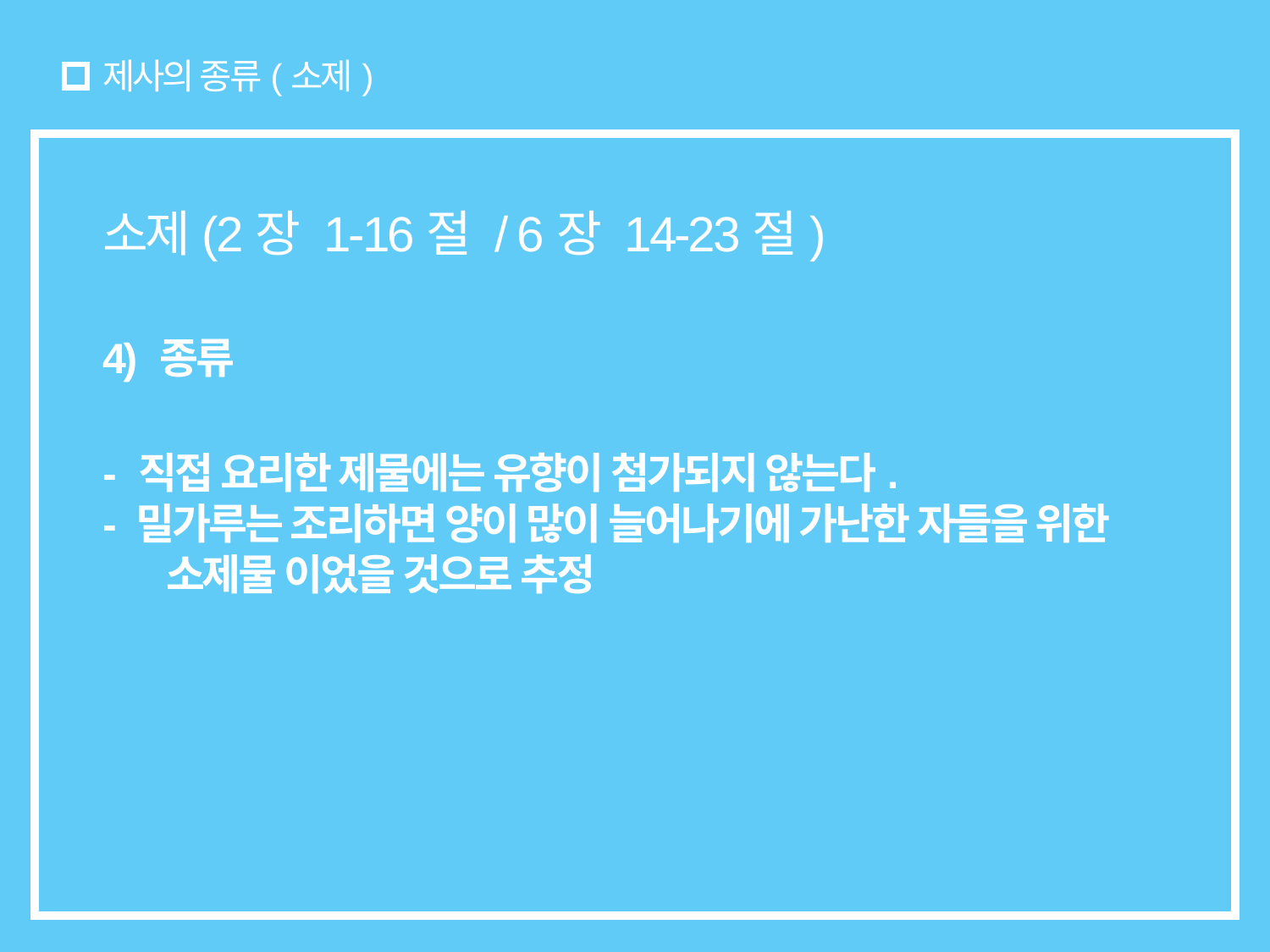

# 제사의 종류(소제)

소제(2장 1-16절 / 6장 14-23절)
4) 종류

- 직접 요리한 제물에는 유향이 첨가되지 않는다.
- 밀가루는 조리하면 양이 많이 늘어나기에 가난한 자들을 위한 소제물 이었을 것으로 추정